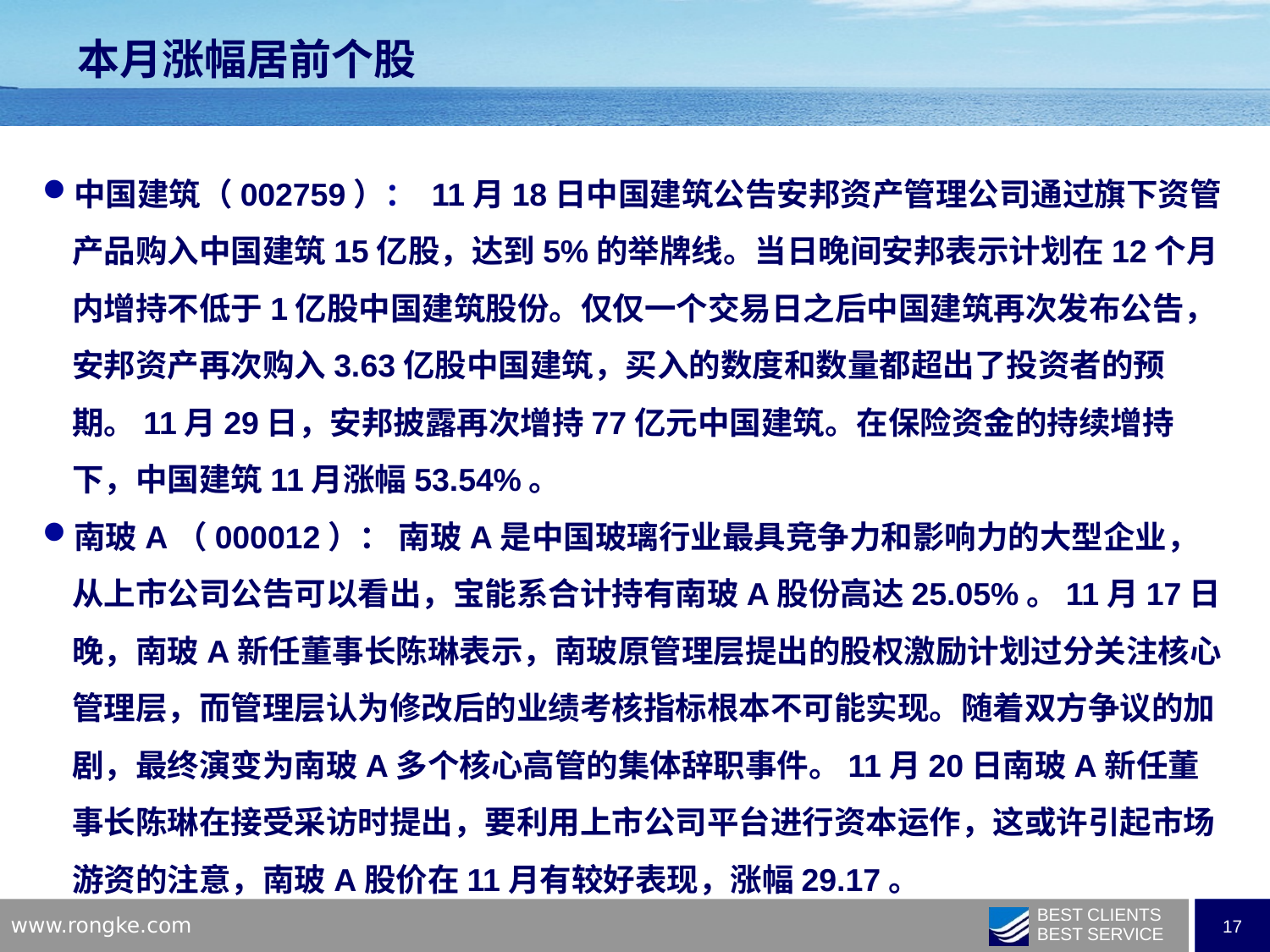

本月涨幅居前个股
中国建筑（002759）： 11月18日中国建筑公告安邦资产管理公司通过旗下资管产品购入中国建筑15亿股，达到5%的举牌线。当日晚间安邦表示计划在12个月内增持不低于1亿股中国建筑股份。仅仅一个交易日之后中国建筑再次发布公告，安邦资产再次购入3.63亿股中国建筑，买入的数度和数量都超出了投资者的预期。11月29日，安邦披露再次增持77亿元中国建筑。在保险资金的持续增持下，中国建筑11月涨幅53.54%。
南玻A（000012）： 南玻A是中国玻璃行业最具竞争力和影响力的大型企业，从上市公司公告可以看出，宝能系合计持有南玻A股份高达25.05%。11月17日晚，南玻A新任董事长陈琳表示，南玻原管理层提出的股权激励计划过分关注核心管理层，而管理层认为修改后的业绩考核指标根本不可能实现。随着双方争议的加剧，最终演变为南玻A多个核心高管的集体辞职事件。11月20日南玻A新任董事长陈琳在接受采访时提出，要利用上市公司平台进行资本运作，这或许引起市场游资的注意，南玻A股价在11月有较好表现，涨幅29.17。